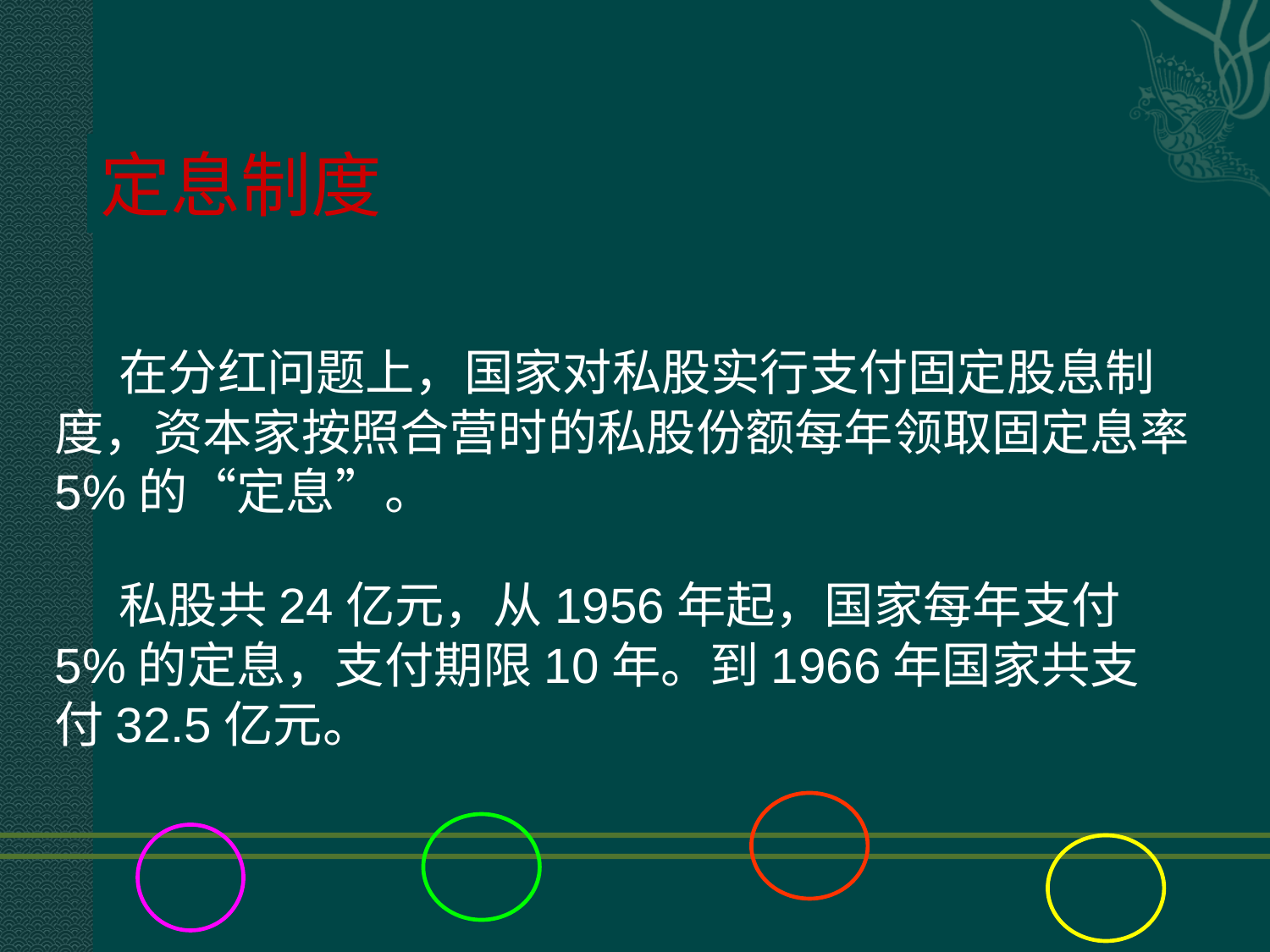

定息制度
    在分红问题上，国家对私股实行支付固定股息制度，资本家按照合营时的私股份额每年领取固定息率5%的“定息”。
    私股共24亿元，从1956年起，国家每年支付5%的定息，支付期限10年。到1966年国家共支付32.5亿元。